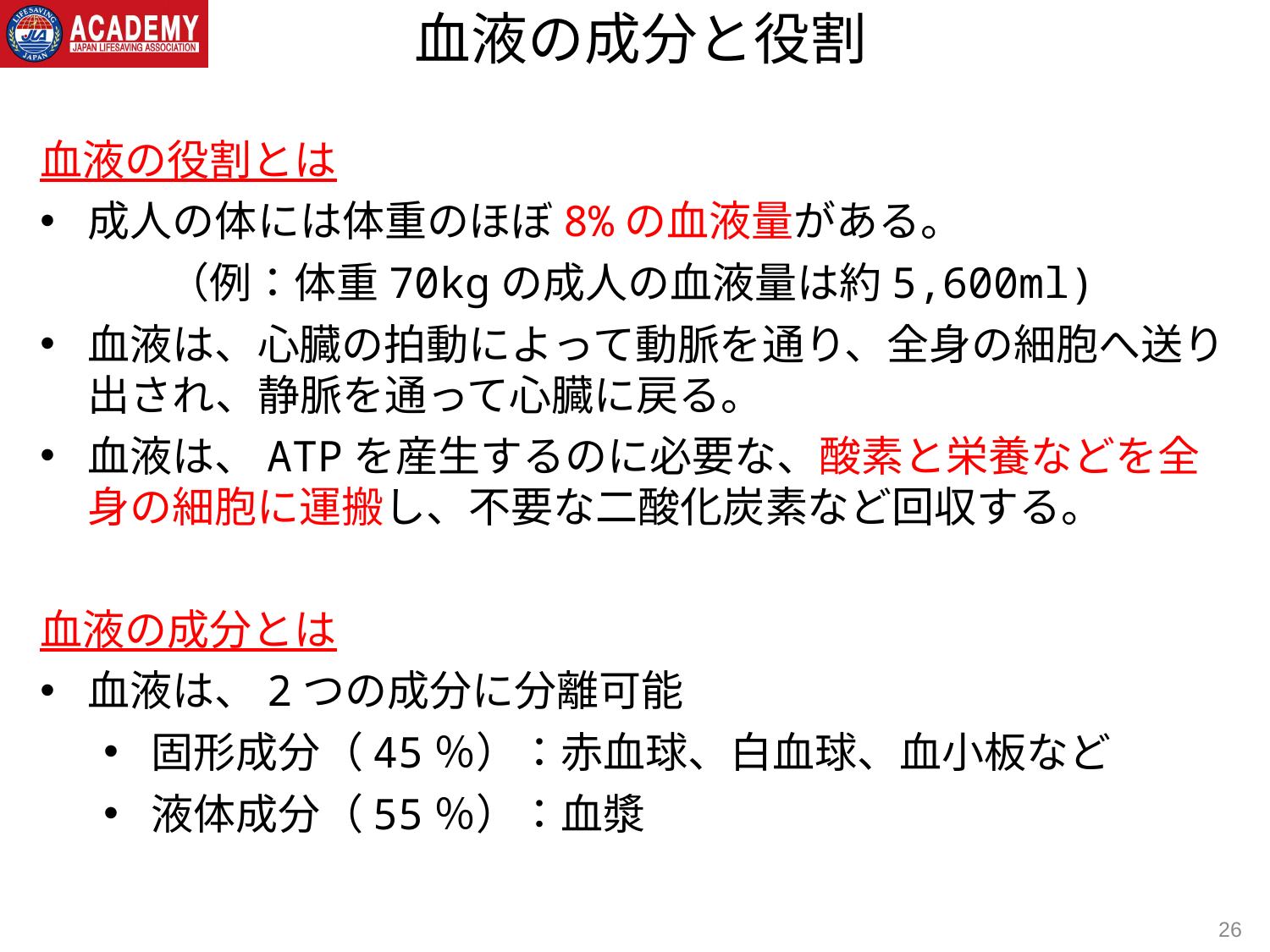

# 血液の成分と役割
血液の役割とは
成人の体には体重のほぼ8%の血液量がある。
	（例：体重70kgの成人の血液量は約5,600ml)
血液は、心臓の拍動によって動脈を通り、全身の細胞へ送り出され、静脈を通って心臓に戻る。
血液は、ATPを産生するのに必要な、酸素と栄養などを全身の細胞に運搬し、不要な二酸化炭素など回収する。

血液の成分とは
血液は、2つの成分に分離可能
固形成分（45％）：赤血球、白血球、血小板など
液体成分（55％）：血漿
26